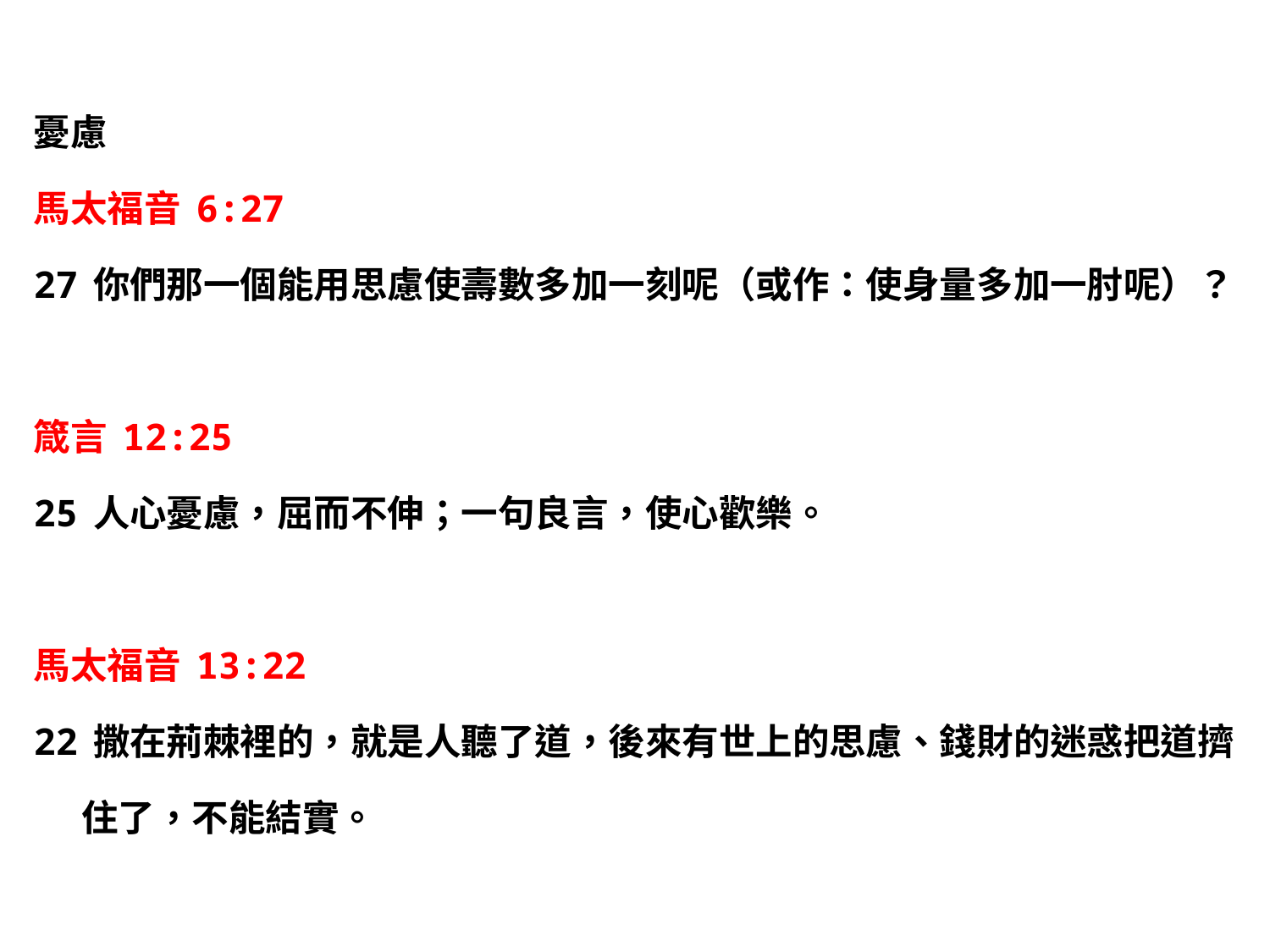

憂慮
馬太福音6:27
27你們那一個能用思慮使壽數多加一刻呢（或作：使身量多加一肘呢）？

箴言12:25
25人心憂慮，屈而不伸；一句良言，使心歡樂。

馬太福音13:22
22撒在荊棘裡的，就是人聽了道，後來有世上的思慮、錢財的迷惑把道擠住了，不能結實。